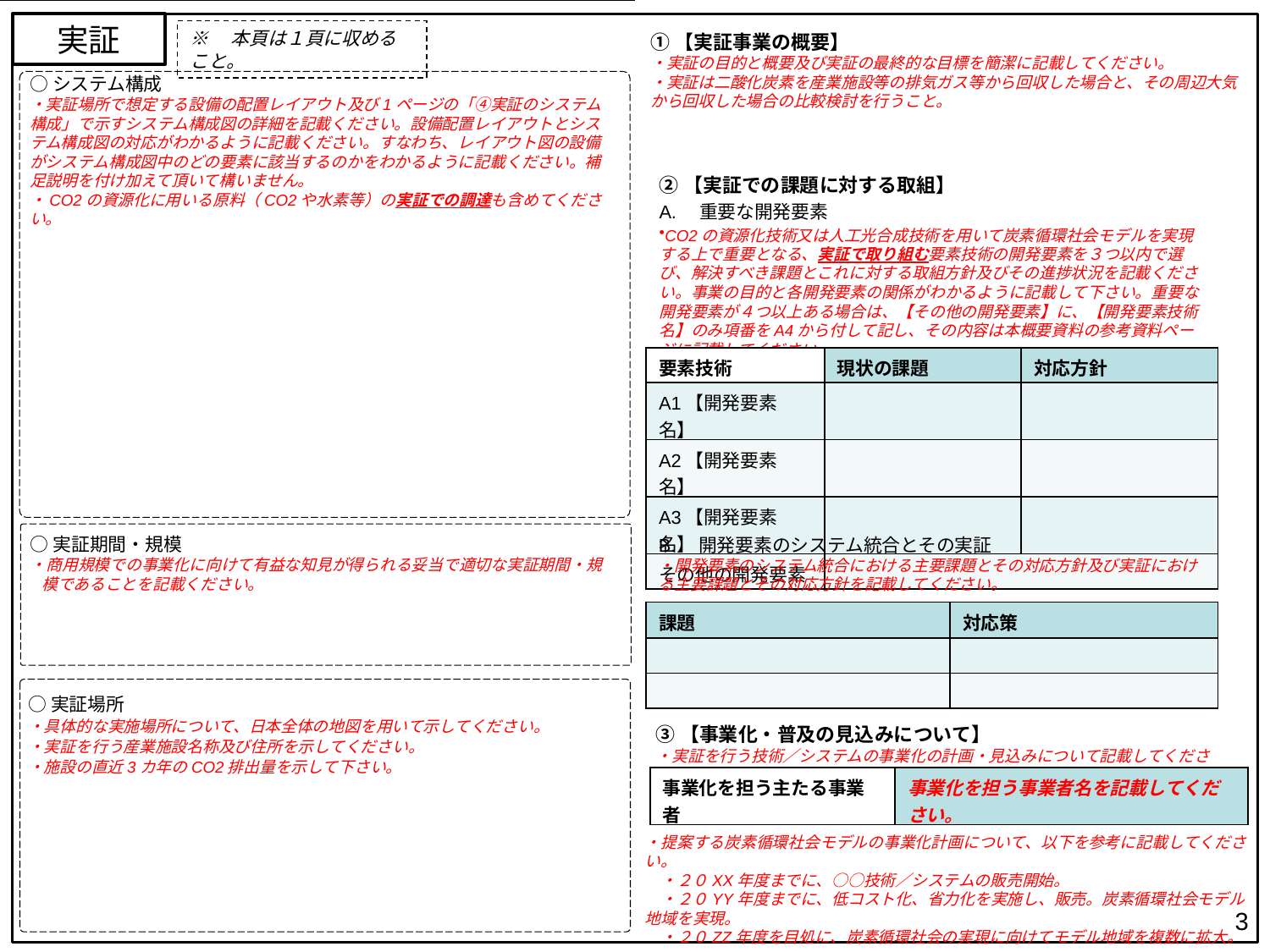

実証
※　本頁は１頁に収めること。
①【実証事業の概要】
・実証の目的と概要及び実証の最終的な目標を簡潔に記載してください。
・実証は二酸化炭素を産業施設等の排気ガス等から回収した場合と、その周辺大気から回収した場合の比較検討を行うこと。

○システム構成
・実証場所で想定する設備の配置レイアウト及び1ページの「④実証のシステム構成」で示すシステム構成図の詳細を記載ください。設備配置レイアウトとシステム構成図の対応がわかるように記載ください。すなわち、レイアウト図の設備がシステム構成図中のどの要素に該当するのかをわかるように記載ください。補足説明を付け加えて頂いて構いません。
・CO2の資源化に用いる原料（CO2や水素等）の実証での調達も含めてください。

②【実証での課題に対する取組】
A.　重要な開発要素
CO2の資源化技術又は人工光合成技術を用いて炭素循環社会モデルを実現する上で重要となる、実証で取り組む要素技術の開発要素を３つ以内で選び、解決すべき課題とこれに対する取組方針及びその進捗状況を記載ください。事業の目的と各開発要素の関係がわかるように記載して下さい。重要な開発要素が４つ以上ある場合は、【その他の開発要素】に、【開発要素技術名】のみ項番をA4から付して記し、その内容は本概要資料の参考資料ページに記載してください。
| 要素技術 | 現状の課題 | 対応方針 |
| --- | --- | --- |
| A1【開発要素名】 |  |  |
| A2【開発要素名】 |  |  |
| A3【開発要素名】 |  |  |
| その他の開発要素 |  |  |

○実証期間・規模
・商用規模での事業化に向けて有益な知見が得られる妥当で適切な実証期間・規模であることを記載ください。
B.　開発要素のシステム統合とその実証
・開発要素のシステム統合における主要課題とその対応方針及び実証における主要課題とその対応方針を記載してください。
| 課題 | 対応策 |
| --- | --- |
|  |  |
|  |  |

○実証場所
・具体的な実施場所について、日本全体の地図を用いて示してください。
・実証を行う産業施設名称及び住所を示してください。
・施設の直近3カ年のCO2排出量を示して下さい。

③【事業化・普及の見込みについて】
・実証を行う技術／システムの事業化の計画・見込みについて記載してください。
| 事業化を担う主たる事業者 | 事業化を担う事業者名を記載してください。 |
| --- | --- |
・提案する炭素循環社会モデルの事業化計画について、以下を参考に記載してください。
　・２０XX年度までに、○○技術／システムの販売開始。
　・２０YY年度までに、低コスト化、省力化を実施し、販売。炭素循環社会モデル地域を実現。
　・２０ZZ年度を目処に、炭素循環社会の実現に向けてモデル地域を複数に拡大。
3